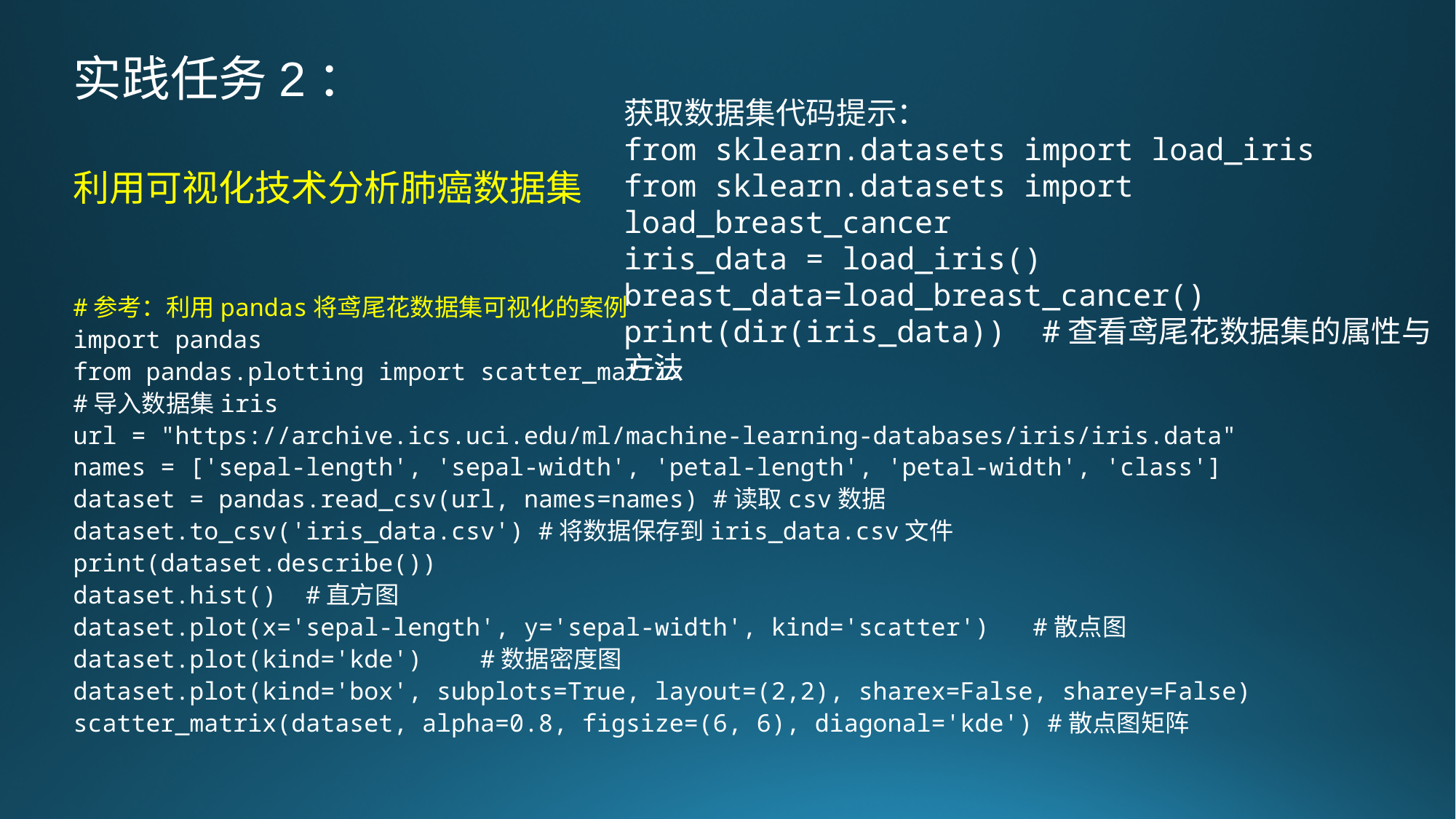

实践任务2：
获取数据集代码提示：
from sklearn.datasets import load_iris
from sklearn.datasets import load_breast_cancer
iris_data = load_iris()
breast_data=load_breast_cancer()
print(dir(iris_data))  #查看鸢尾花数据集的属性与方法
利用可视化技术分析肺癌数据集
#参考：利用pandas将鸢尾花数据集可视化的案例
import pandas
from pandas.plotting import scatter_matrix
#导入数据集iris
url = "https://archive.ics.uci.edu/ml/machine-learning-databases/iris/iris.data"
names = ['sepal-length', 'sepal-width', 'petal-length', 'petal-width', 'class']
dataset = pandas.read_csv(url, names=names) #读取csv数据
dataset.to_csv('iris_data.csv') #将数据保存到iris_data.csv文件
print(dataset.describe())
dataset.hist()  #直方图
dataset.plot(x='sepal-length', y='sepal-width', kind='scatter')   #散点图
dataset.plot(kind='kde')    #数据密度图
dataset.plot(kind='box', subplots=True, layout=(2,2), sharex=False, sharey=False)
scatter_matrix(dataset, alpha=0.8, figsize=(6, 6), diagonal='kde') #散点图矩阵